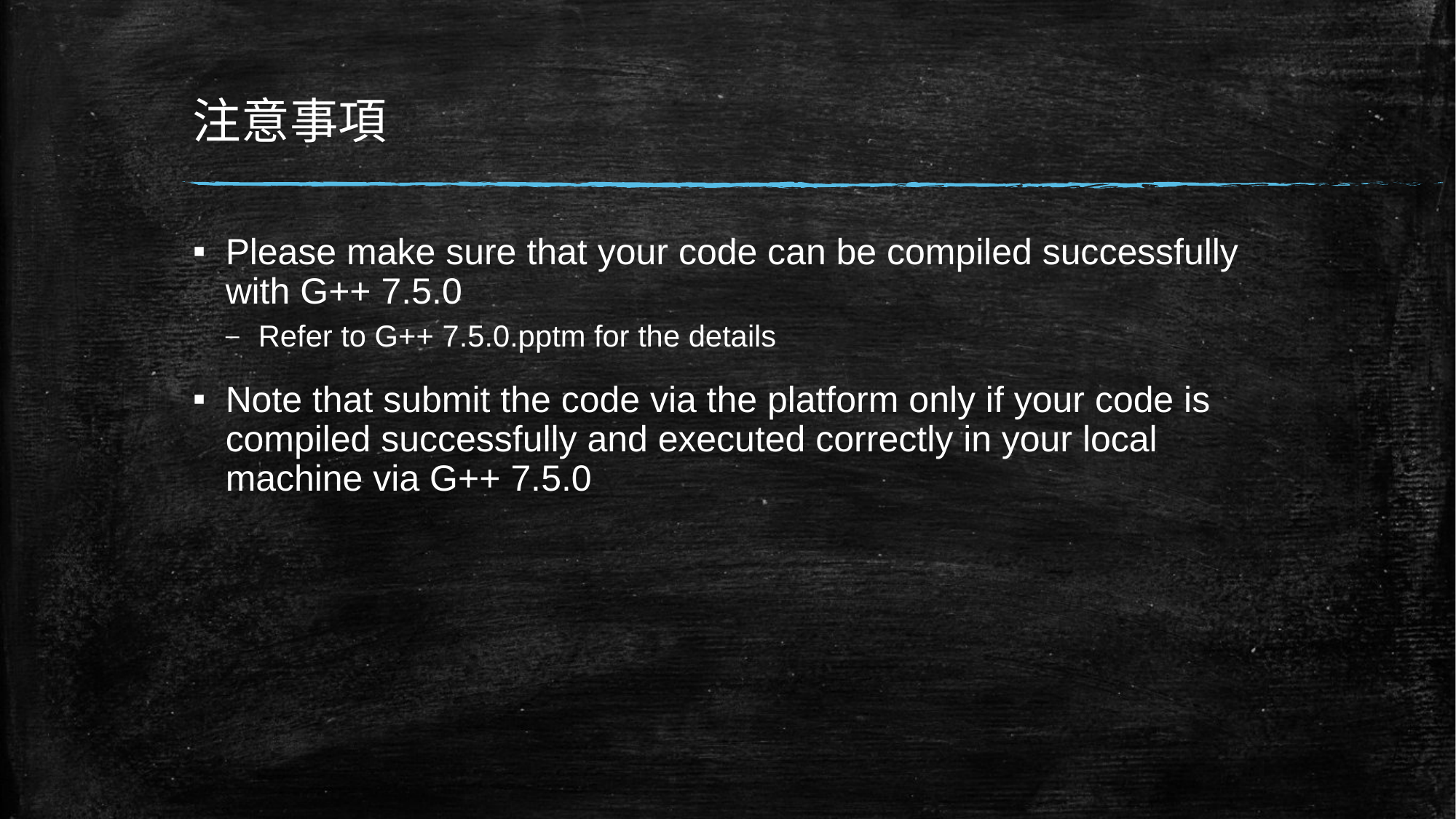

# 注意事項
Please make sure that your code can be compiled successfully with G++ 7.5.0
Refer to G++ 7.5.0.pptm for the details
Note that submit the code via the platform only if your code is compiled successfully and executed correctly in your local machine via G++ 7.5.0